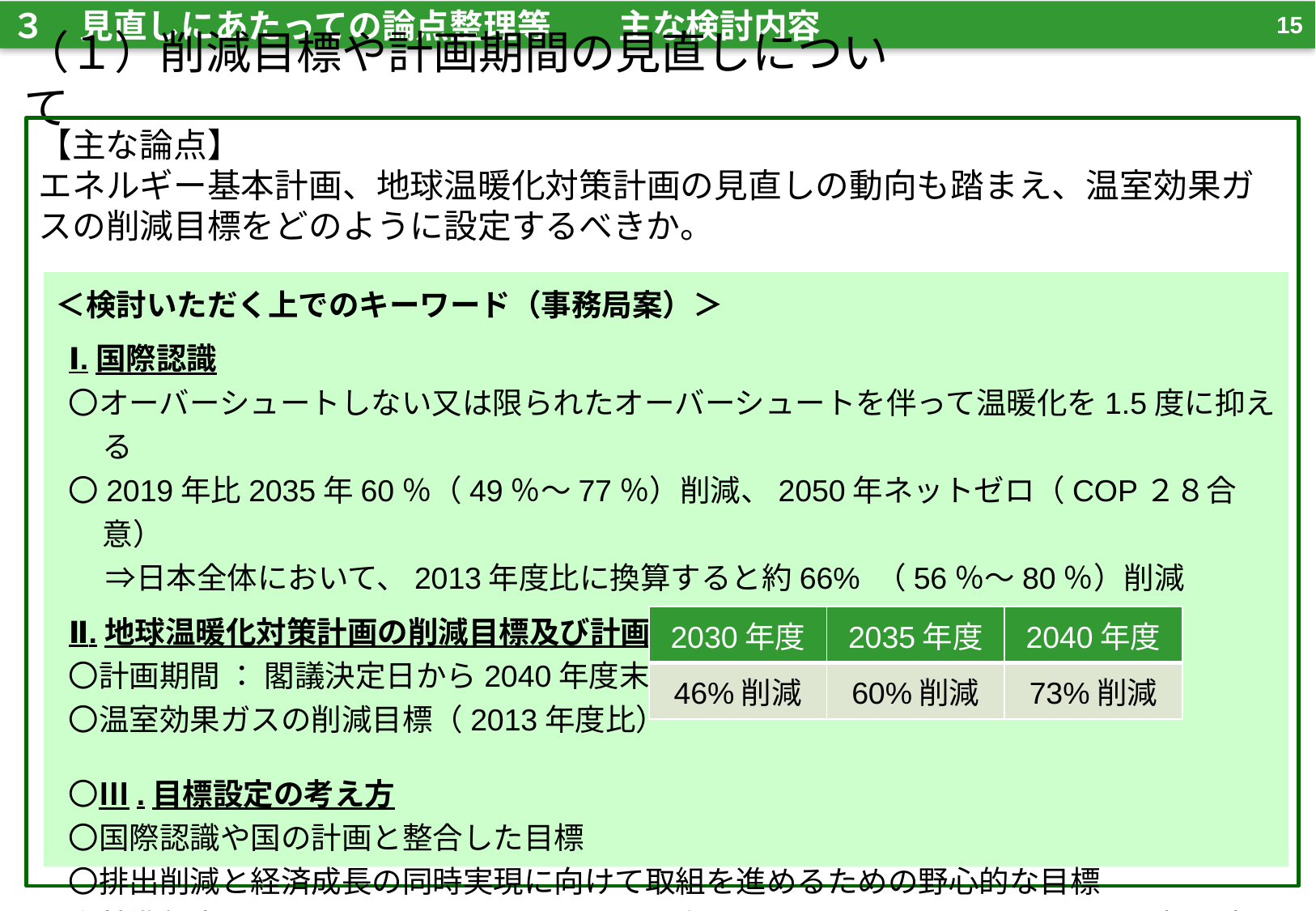

15
３　見直しにあたっての論点整理等　　主な検討内容
（１）削減目標や計画期間の見直しについて
【主な論点】
エネルギー基本計画、地球温暖化対策計画の見直しの動向も踏まえ、温室効果ガスの削減目標をどのように設定するべきか。

＜検討いただく上でのキーワード（事務局案）＞
Ⅰ.国際認識
〇オーバーシュートしない又は限られたオーバーシュートを伴って温暖化を1.5度に抑える
〇2019年比2035年60％（49％～77％）削減、2050年ネットゼロ（COP２８合意）
　 ⇒日本全体において、2013年度比に換算すると約66% （56％～80％）削減
Ⅱ.地球温暖化対策計画の削減目標及び計画期間
〇計画期間 ： 閣議決定日から2040年度末
〇温室効果ガスの削減目標（2013年度比）
〇Ⅲ.目標設定の考え方
〇国際認識や国の計画と整合した目標
〇排出削減と経済成長の同時実現に向けて取組を進めるための野心的な目標
〇基準年度からのフォアキャスト、あるべき姿からのバックキャスト両面での目標設定
| 2030年度 | 2035年度 | 2040年度 |
| --- | --- | --- |
| 46%削減 | 60%削減 | 73%削減 |